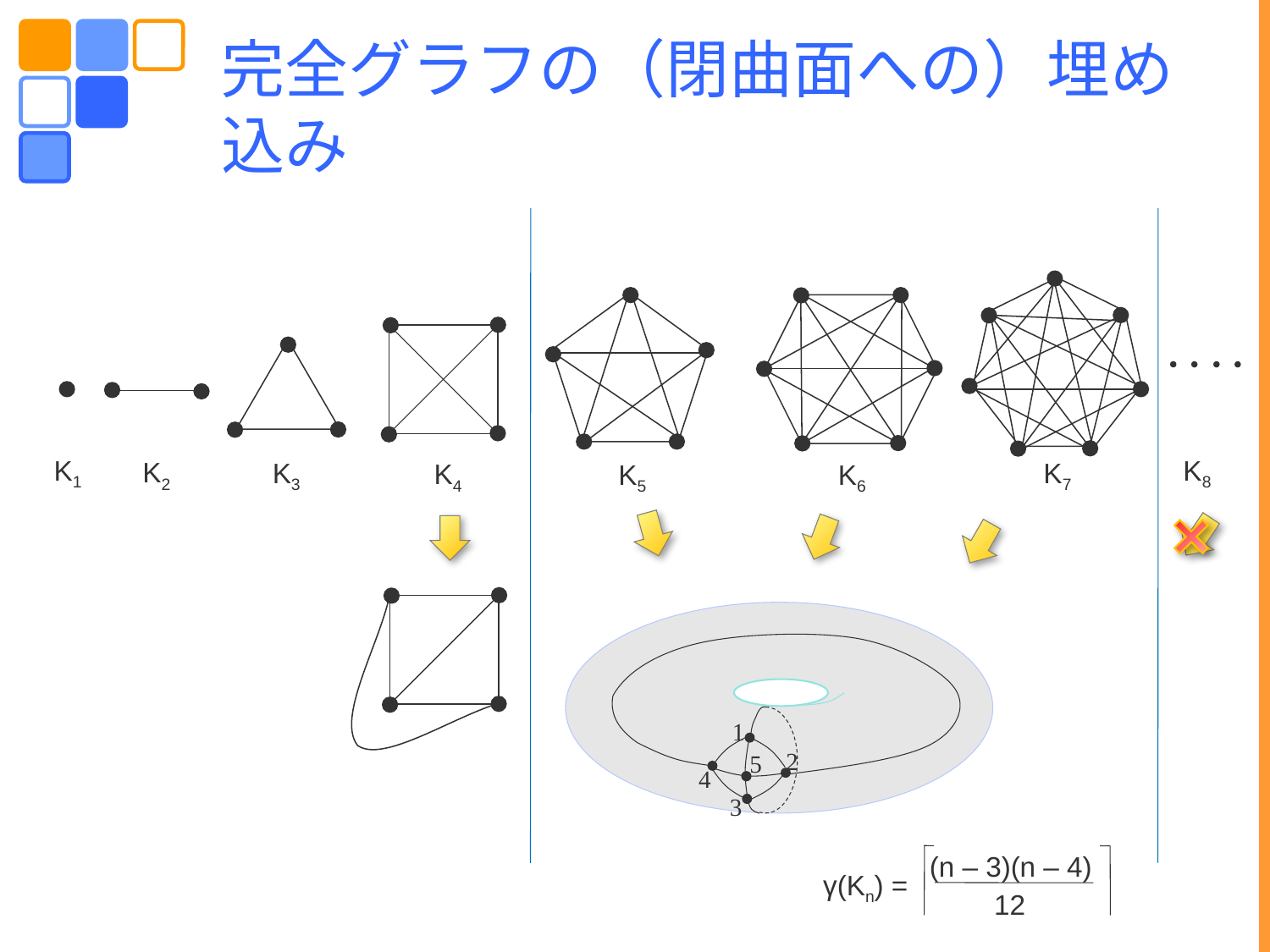

完全グラフの（閉曲面への）埋め込み

K1
K8
K2
K3
K7
K4
K5
K6

1

2
5
4

3

(n – 3)(n – 4)
γ(Kn) =
12